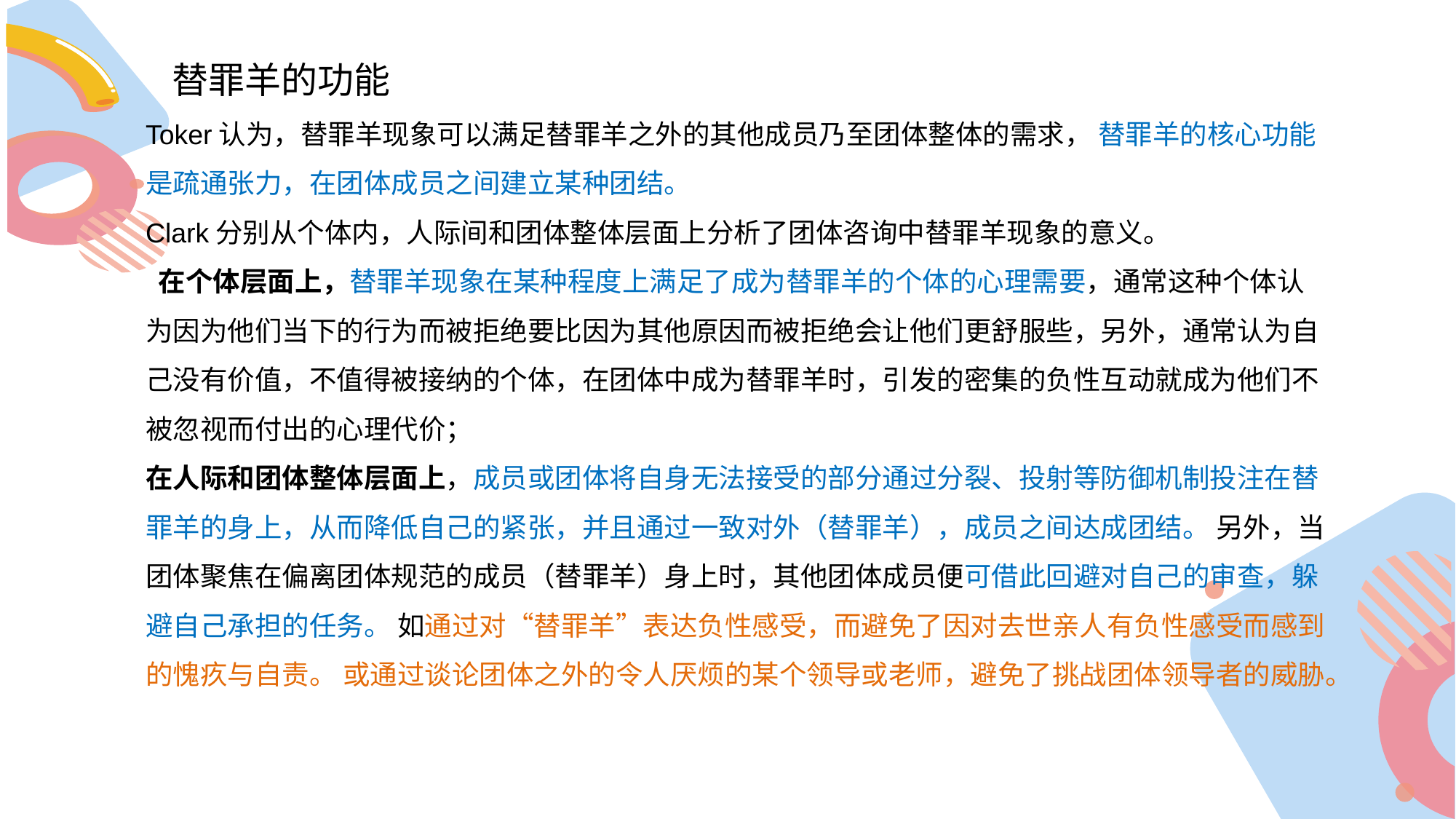

替罪羊的功能
Toker认为，替罪羊现象可以满足替罪羊之外的其他成员乃至团体整体的需求， 替罪羊的核心功能是疏通张力，在团体成员之间建立某种团结。
Clark分别从个体内，人际间和团体整体层面上分析了团体咨询中替罪羊现象的意义。
 在个体层面上，替罪羊现象在某种程度上满足了成为替罪羊的个体的心理需要，通常这种个体认为因为他们当下的行为而被拒绝要比因为其他原因而被拒绝会让他们更舒服些，另外，通常认为自己没有价值，不值得被接纳的个体，在团体中成为替罪羊时，引发的密集的负性互动就成为他们不被忽视而付出的心理代价；
在人际和团体整体层面上，成员或团体将自身无法接受的部分通过分裂、投射等防御机制投注在替罪羊的身上，从而降低自己的紧张，并且通过一致对外（替罪羊），成员之间达成团结。 另外，当团体聚焦在偏离团体规范的成员（替罪羊）身上时，其他团体成员便可借此回避对自己的审查，躲避自己承担的任务。 如通过对“替罪羊”表达负性感受，而避免了因对去世亲人有负性感受而感到的愧疚与自责。 或通过谈论团体之外的令人厌烦的某个领导或老师，避免了挑战团体领导者的威胁。

标题二

标题一
标题四
标题三